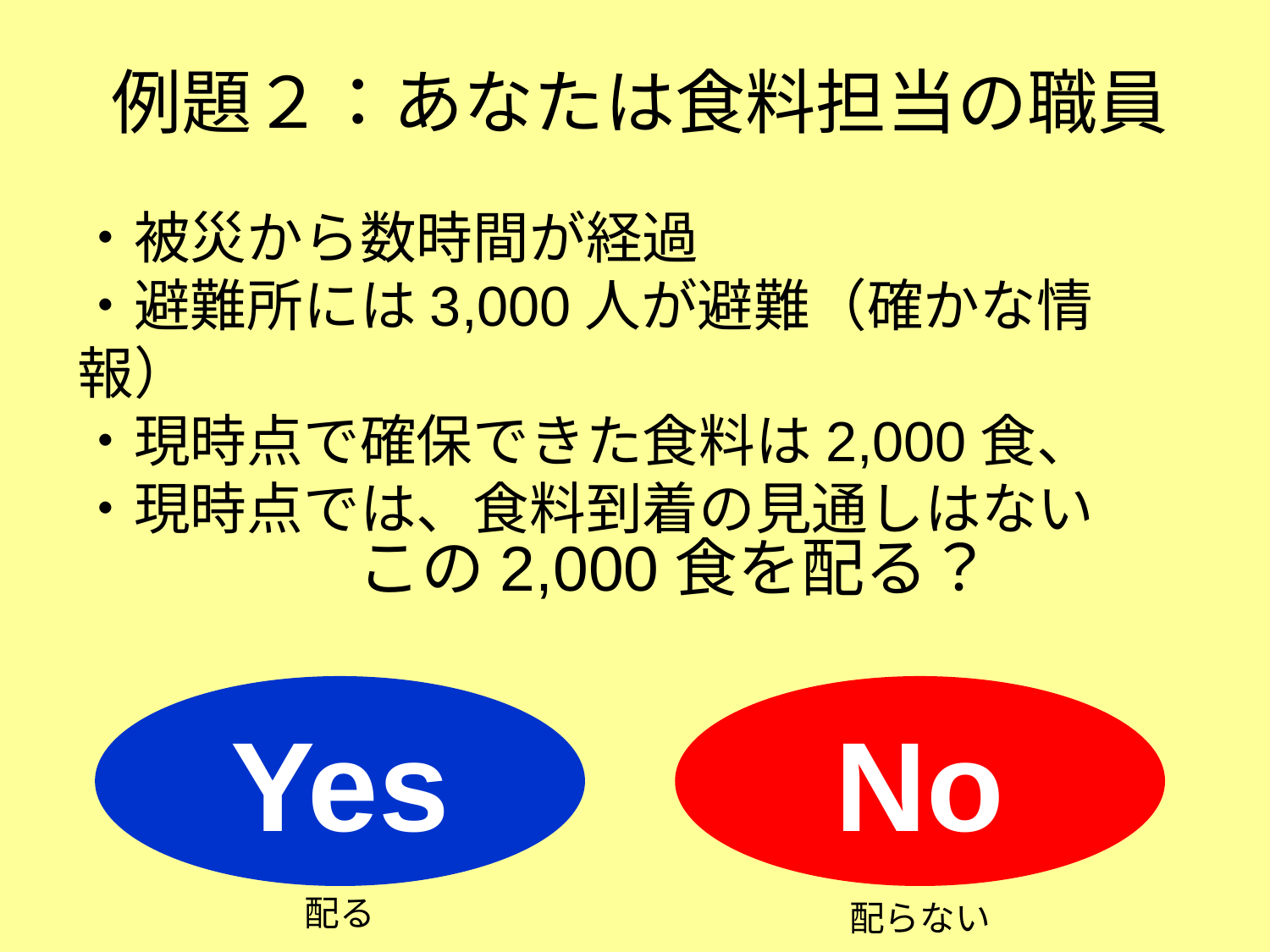

例題２：あなたは食料担当の職員
・被災から数時間が経過
・避難所には3,000人が避難（確かな情報）
・現時点で確保できた食料は2,000食、
・現時点では、食料到着の見通しはない
この2,000食を配る？
Yes
No
配る
配らない